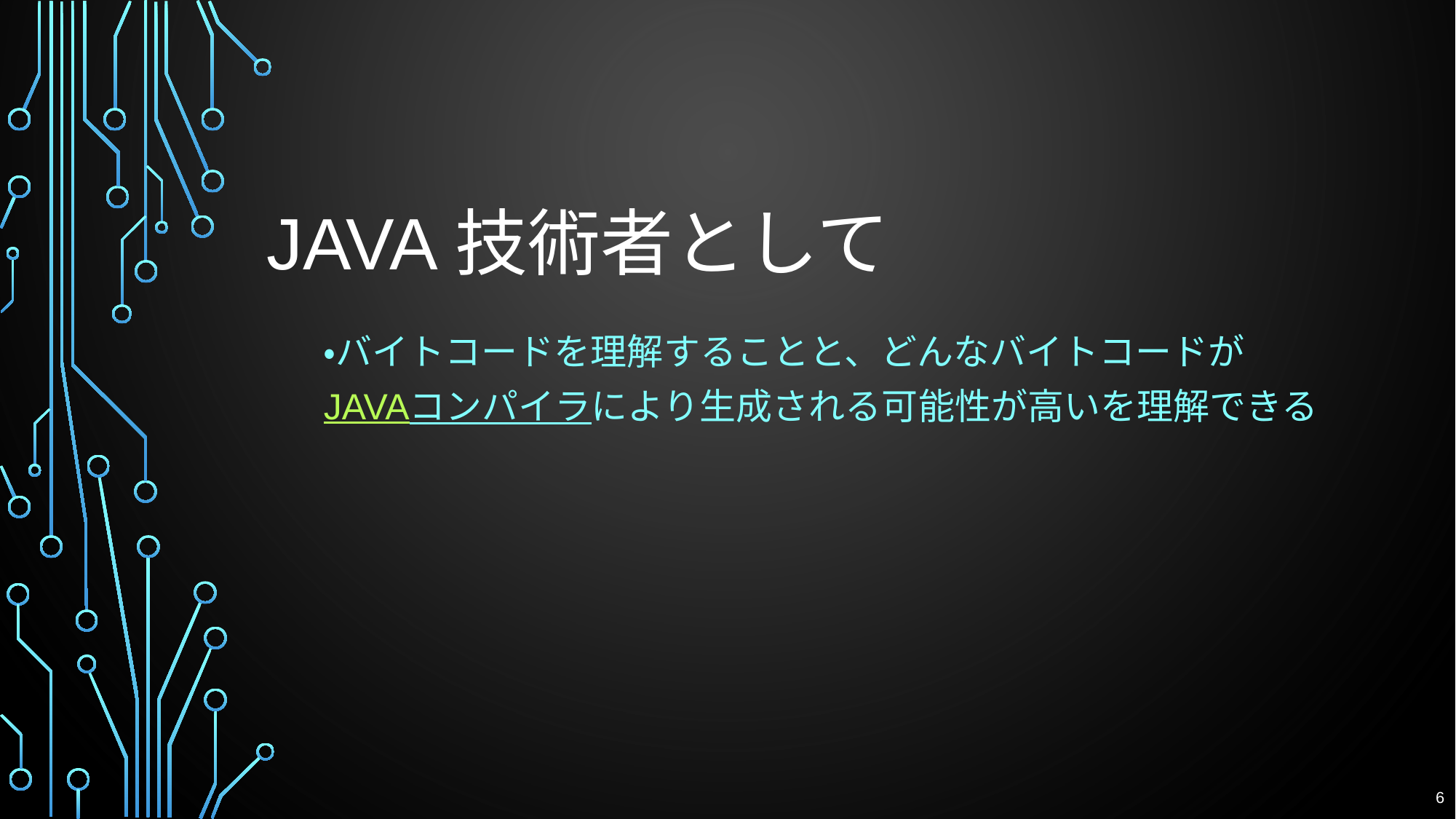

# Java技術者として
・バイトコードを理解することと、どんなバイトコードがJavaコンパイラにより生成される可能性が高いを理解できる
6